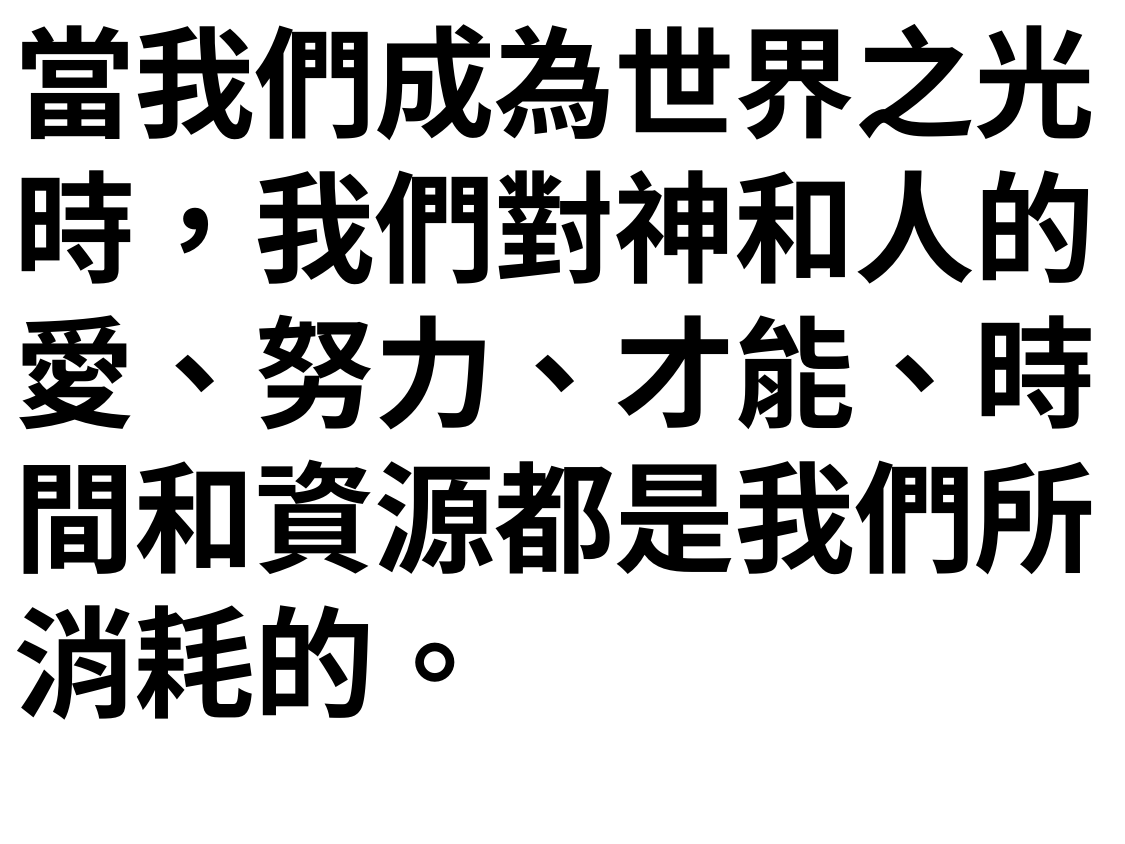

當我們成為世界之光時，我們對神和人的愛、努力、才能、時間和資源都是我們所消耗的。